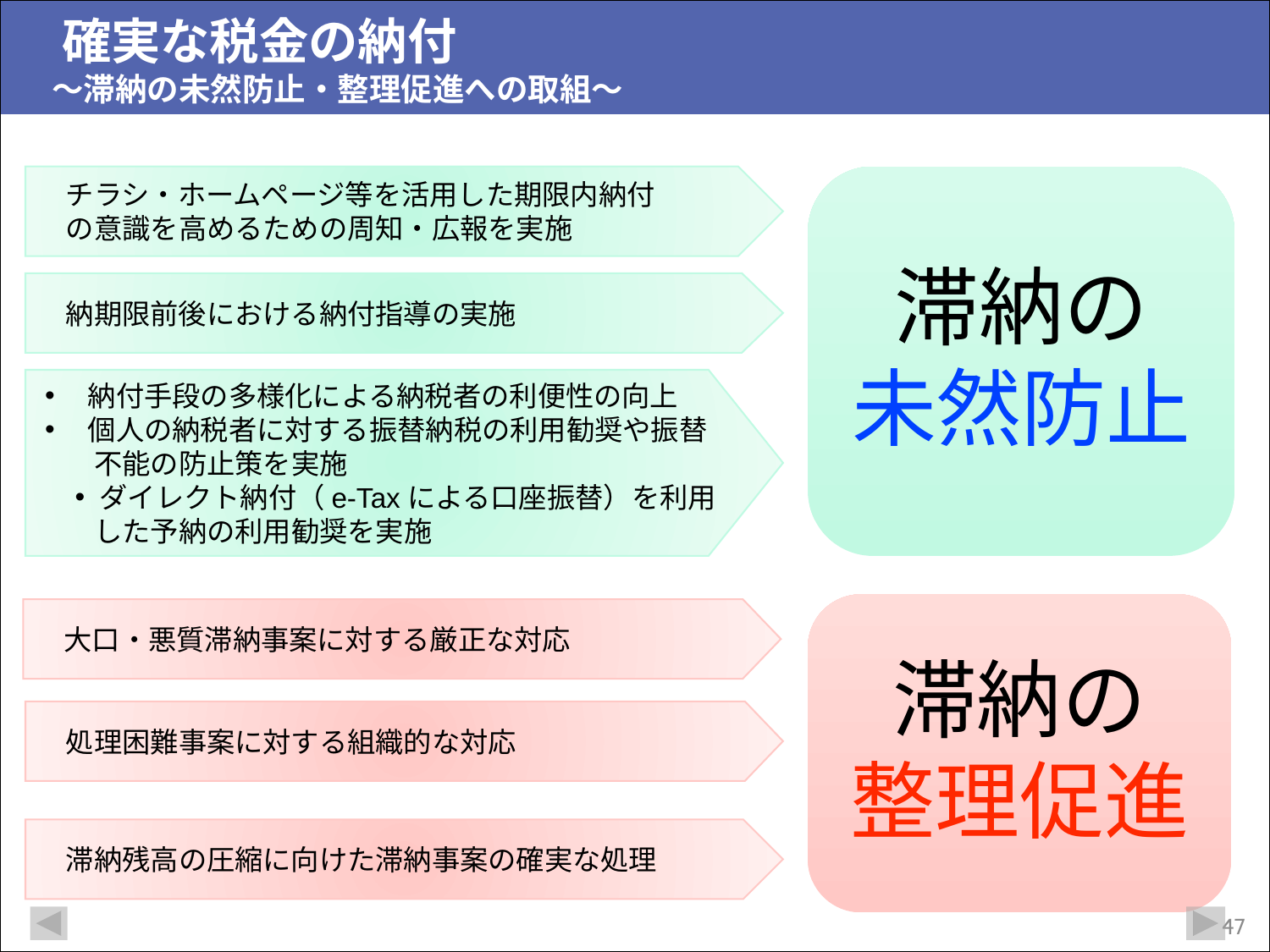

# 確実な税金の納付 　 ～滞納の未然防止・整理促進への取組～
滞納の
未然防止
　チラシ・ホームページ等を活用した期限内納付
　の意識を高めるための周知・広報を実施
　納期限前後における納付指導の実施
 納付手段の多様化による納税者の利便性の向上
 個人の納税者に対する振替納税の利用勧奨や振替
  不能の防止策を実施
ダイレクト納付（e-Taxによる口座振替）を利用
  した予納の利用勧奨を実施
滞納の
整理促進
　大口・悪質滞納事案に対する厳正な対応
　処理困難事案に対する組織的な対応
　滞納残高の圧縮に向けた滞納事案の確実な処理
47